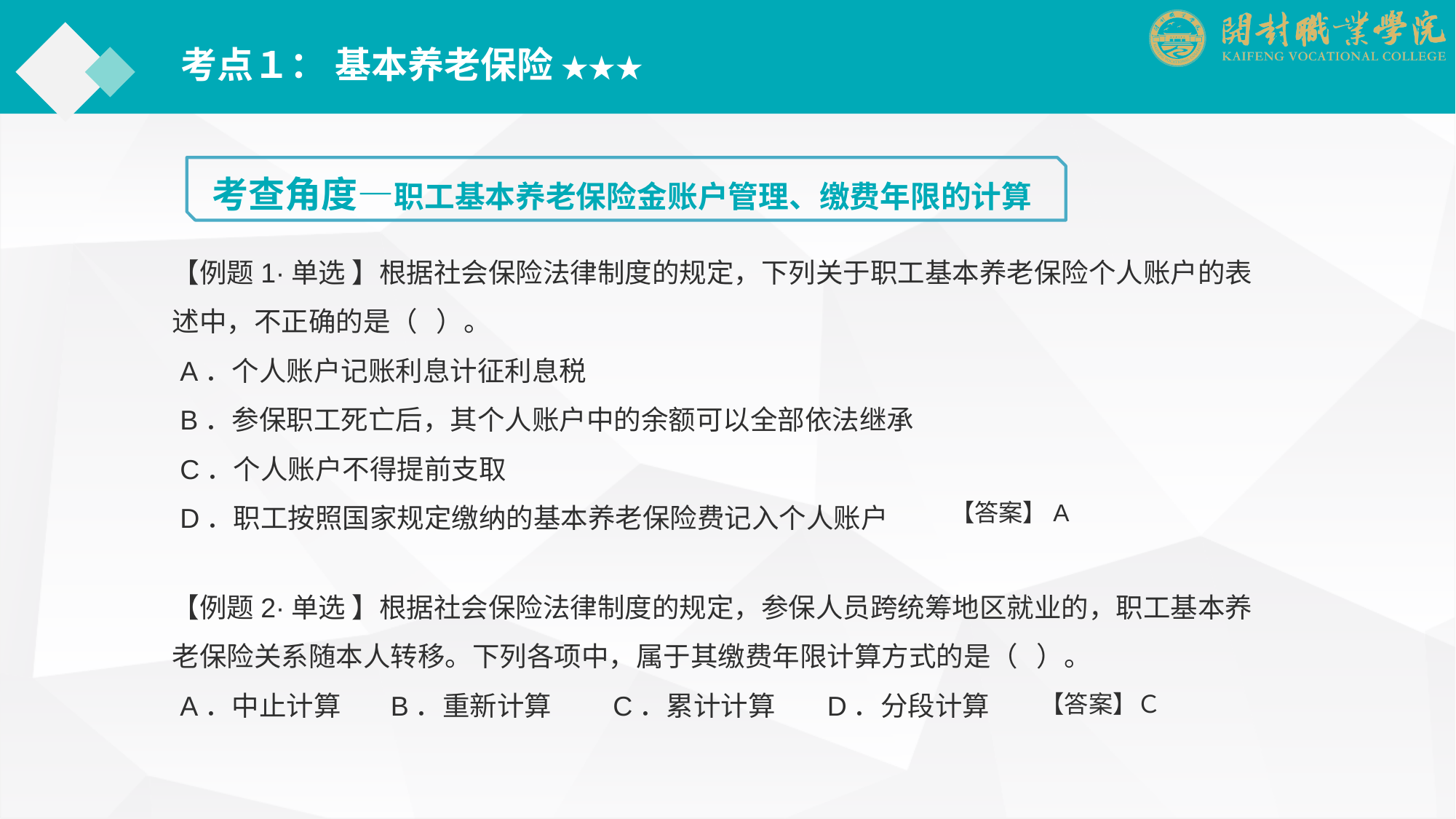

考点１： 基本养老保险 ★★★

考查角度—职工基本养老保险金账户管理、缴费年限的计算
【例题1·单选 】根据社会保险法律制度的规定，下列关于职工基本养老保险个人账户的表述中，不正确的是（   ）。
 A．个人账户记账利息计征利息税
 B．参保职工死亡后，其个人账户中的余额可以全部依法继承
 C．个人账户不得提前支取
 D．职工按照国家规定缴纳的基本养老保险费记入个人账户
【答案】A
【例题2·单选 】根据社会保险法律制度的规定，参保人员跨统筹地区就业的，职工基本养老保险关系随本人转移。下列各项中，属于其缴费年限计算方式的是（   ）。
 A．中止计算	B．重新计算　　C．累计计算	D．分段计算
【答案】Ｃ